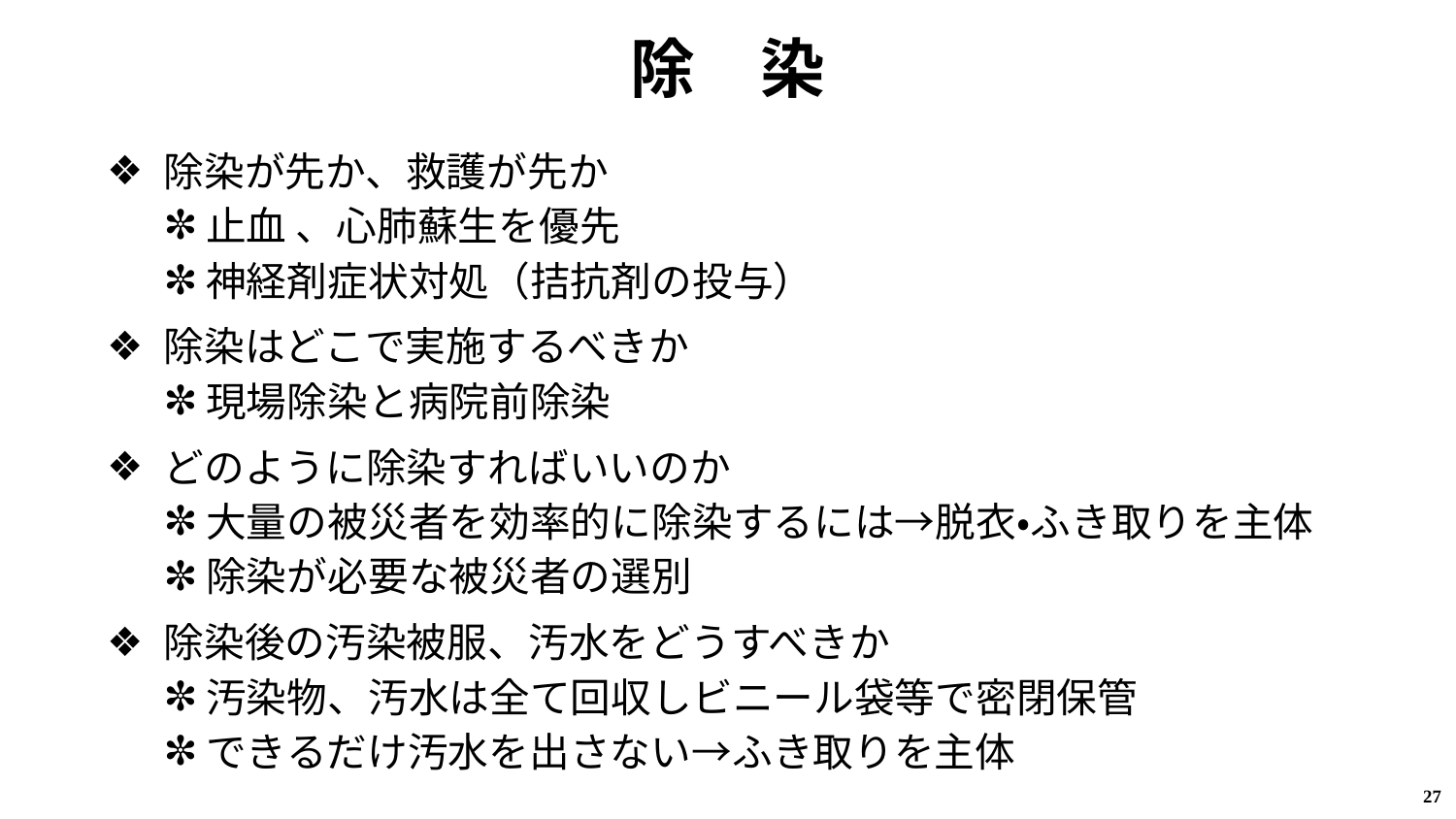

# 除　染
除染が先か、救護が先か
止血 、心肺蘇生を優先
神経剤症状対処（拮抗剤の投与）
除染はどこで実施するべきか
現場除染と病院前除染
どのように除染すればいいのか
大量の被災者を効率的に除染するには→脱衣・ふき取りを主体
除染が必要な被災者の選別
除染後の汚染被服、汚水をどうすべきか
汚染物、汚水は全て回収しビニール袋等で密閉保管
できるだけ汚水を出さない→ふき取りを主体

27